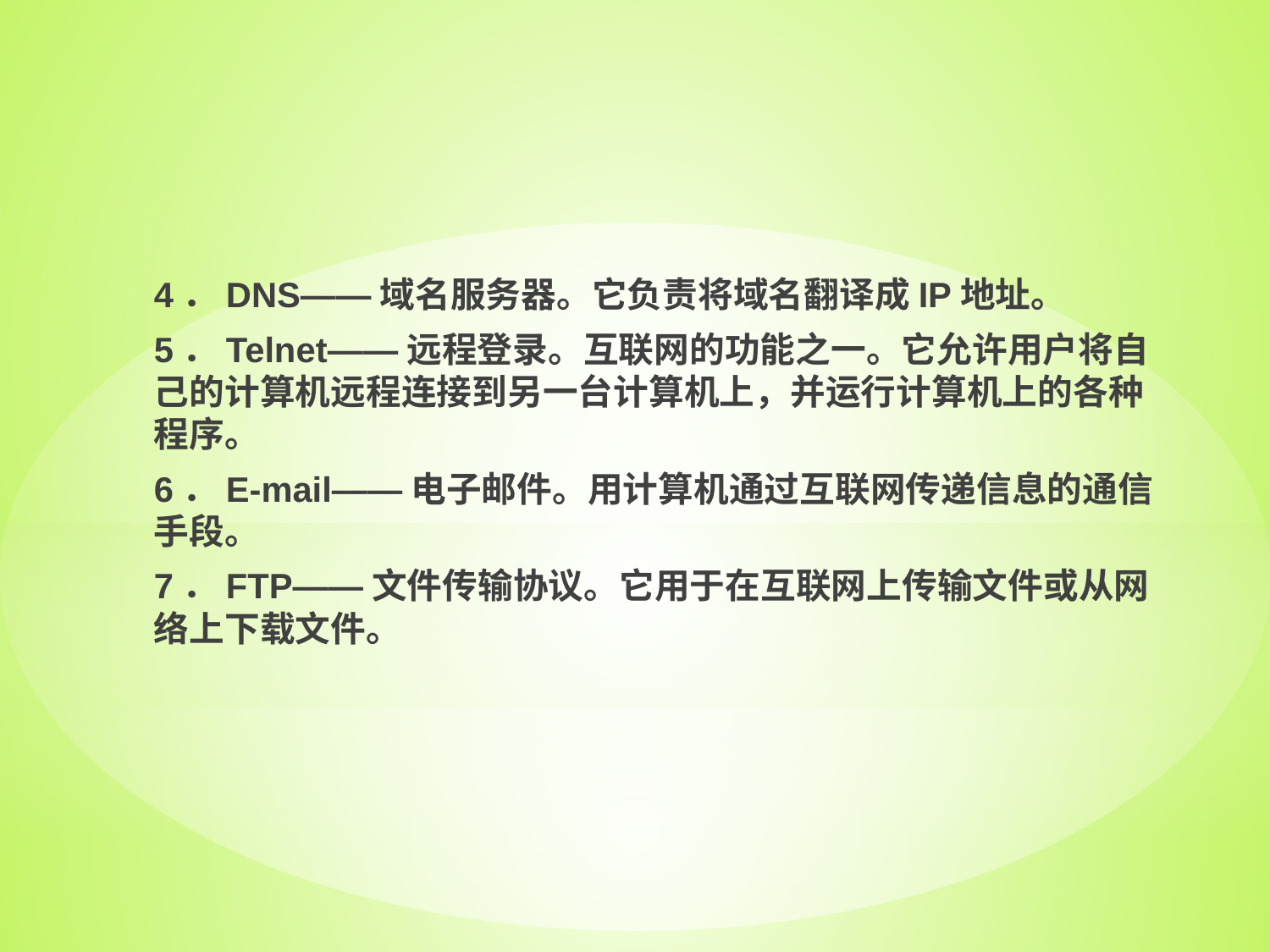

4．DNS——域名服务器。它负责将域名翻译成IP地址。
5．Telnet——远程登录。互联网的功能之一。它允许用户将自己的计算机远程连接到另一台计算机上，并运行计算机上的各种程序。
6．E-mail——电子邮件。用计算机通过互联网传递信息的通信手段。
7．FTP——文件传输协议。它用于在互联网上传输文件或从网络上下载文件。